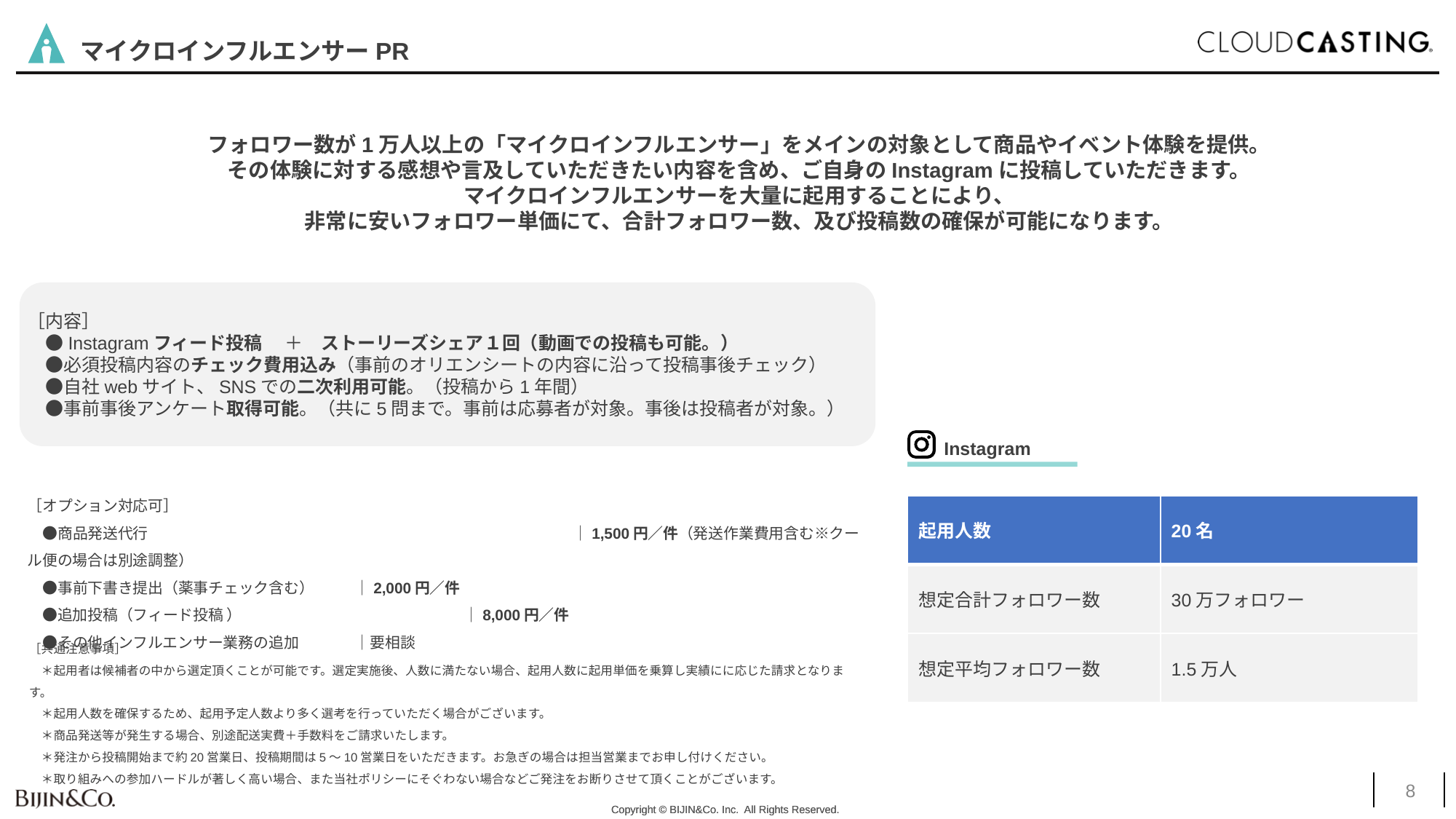

マイクロインフルエンサーPR
フォロワー数が1万人以上の「マイクロインフルエンサー」をメインの対象として商品やイベント体験を提供。
その体験に対する感想や言及していただきたい内容を含め、ご自身のInstagramに投稿していただきます。
マイクロインフルエンサーを大量に起用することにより、
非常に安いフォロワー単価にて、合計フォロワー数、及び投稿数の確保が可能になります。

［内容］
　●Instagramフィード投稿 　＋　ストーリーズシェア１回（動画での投稿も可能。）
　●必須投稿内容のチェック費用込み（事前のオリエンシートの内容に沿って投稿事後チェック）
　●自社webサイト、SNSでの二次利用可能。（投稿から1年間）
　●事前事後アンケート取得可能。（共に5問まで。事前は応募者が対象。事後は投稿者が対象。）

Instagram

［オプション対応可］
　●商品発送代行				｜1,500円／件（発送作業費用含む※クール便の場合は別途調整）
　●事前下書き提出（薬事チェック含む）	｜2,000円／件
　●追加投稿（フィード投稿 ）			｜8,000円／件
　●その他インフルエンサー業務の追加	｜要相談
| 起用人数 | 20名 |
| --- | --- |
| 想定合計フォロワー数 | 30万フォロワー |
| 想定平均フォロワー数 | 1.5万人 |
［共通注意事項］
　＊起用者は候補者の中から選定頂くことが可能です。選定実施後、人数に満たない場合、起用人数に起用単価を乗算し実績にに応じた請求となります。
　＊起用人数を確保するため、起用予定人数より多く選考を行っていただく場合がございます。
　＊商品発送等が発生する場合、別途配送実費＋手数料をご請求いたします。
　＊発注から投稿開始まで約20営業日、投稿期間は5〜10営業日をいただきます。お急ぎの場合は担当営業までお申し付けください。
　＊取り組みへの参加ハードルが著しく高い場合、また当社ポリシーにそぐわない場合などご発注をお断りさせて頂くことがございます。
8